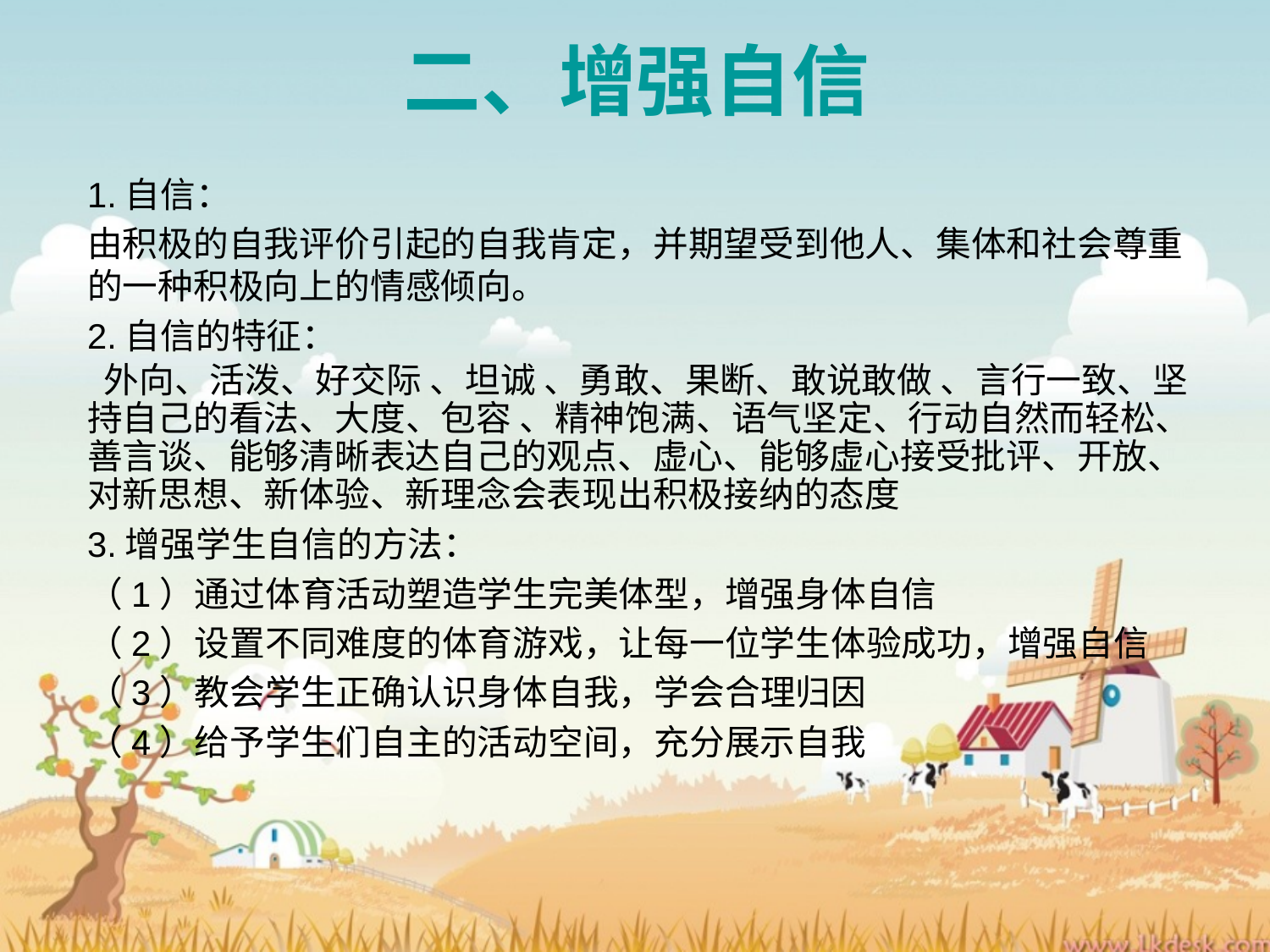

# 二、增强自信
1.自信：
由积极的自我评价引起的自我肯定，并期望受到他人、集体和社会尊重的一种积极向上的情感倾向。
2.自信的特征：
 外向、活泼、好交际 、坦诚 、勇敢、果断、敢说敢做 、言行一致、坚持自己的看法、大度、包容 、精神饱满、语气坚定、行动自然而轻松、善言谈、能够清晰表达自己的观点、虚心、能够虚心接受批评、开放、对新思想、新体验、新理念会表现出积极接纳的态度
3.增强学生自信的方法：
（1）通过体育活动塑造学生完美体型，增强身体自信
（2）设置不同难度的体育游戏，让每一位学生体验成功，增强自信
（3）教会学生正确认识身体自我，学会合理归因
（4）给予学生们自主的活动空间，充分展示自我